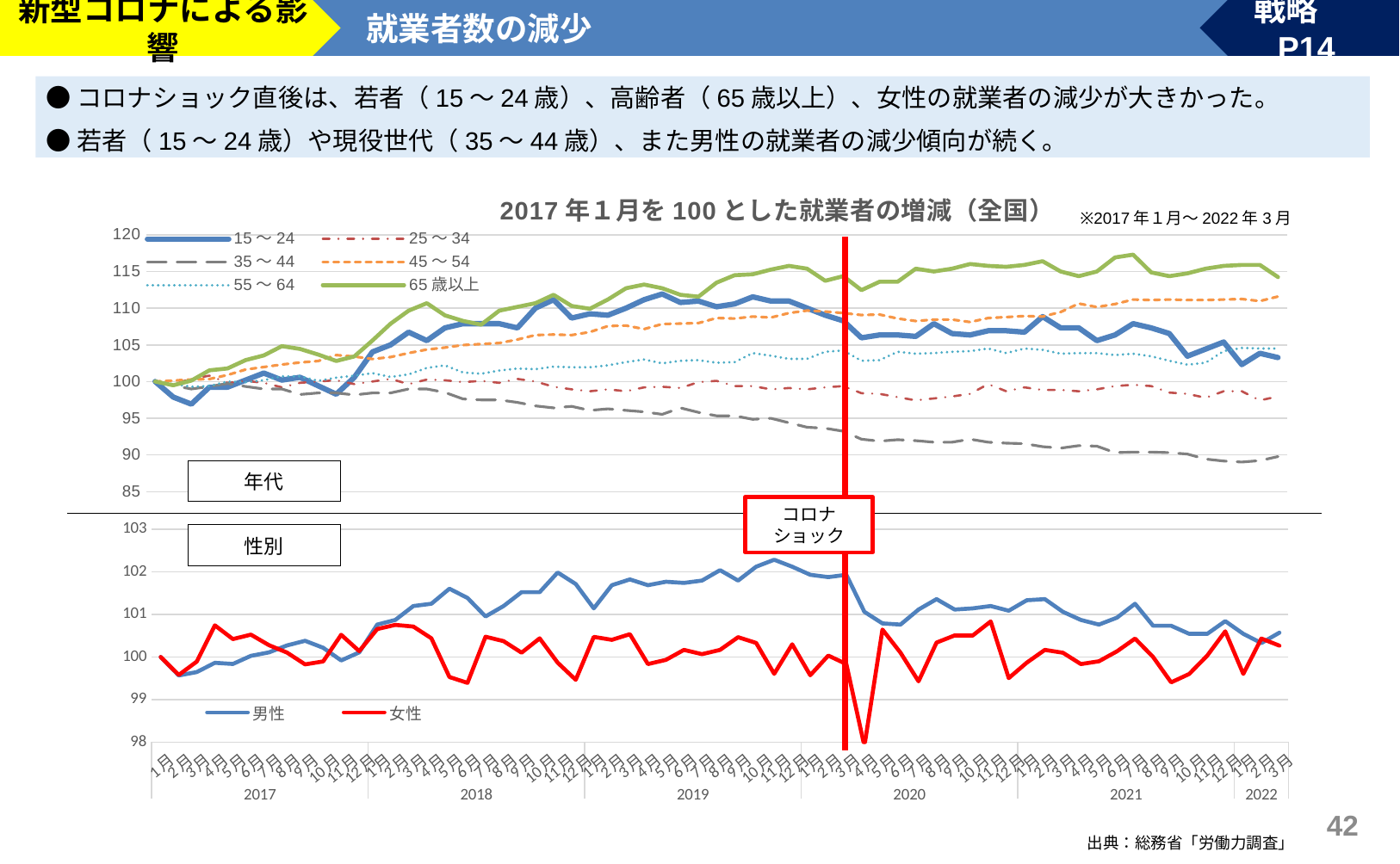

新型コロナによる影響
就業者数の減少
戦略　P14
●コロナショック直後は、若者（15～24歳）、高齢者（65歳以上）、女性の就業者の減少が大きかった。
●若者（15～24歳）や現役世代（35～44歳）、また男性の就業者の減少傾向が続く。

### Chart: 2017年１月を100とした就業者の増減（全国）

| Category | 15～24 | 25～34 | 35～44 | 45～54 | 55～64 | 65歳以上 |
|---|---|---|---|---|---|---|
| 1月 | 100.0 | 100.0 | 100.0 | 100.0 | 100.0 | 100.0 |
| 2月 | 97.88461538461539 | 99.64601769911503 | 99.45836154366961 | 100.13623978201636 | 99.64726631393297 | 99.49174078780177 |
| 3月 | 96.92307692307692 | 100.35398230088495 | 98.9844278943805 | 100.2724795640327 | 99.29453262786596 | 100.12706480304956 |
| 4月 | 99.23076923076923 | 100.79646017699116 | 99.322951929587 | 100.34059945504087 | 99.38271604938271 | 101.52477763659466 |
| 5月 | 99.23076923076923 | 99.82300884955752 | 99.7291807718348 | 100.88555858310626 | 100.0 | 101.77890724269378 |
| 6月 | 100.1923076923077 | 100.08849557522123 | 99.322951929587 | 101.63487738419619 | 99.91181657848325 | 102.92249047013978 |
| 7月 | 101.15384615384615 | 99.82300884955752 | 98.9844278943805 | 101.97547683923706 | 100.1763668430335 | 103.55781448538754 |
| 8月 | 100.1923076923077 | 99.20353982300884 | 98.9844278943805 | 102.31607629427792 | 100.70546737213404 | 104.82846251588309 |
| 9月 | 100.57692307692308 | 99.82300884955752 | 98.2396750169262 | 102.58855585831064 | 100.70546737213404 | 104.44726810673444 |
| 10月 | 99.42307692307692 | 100.0 | 98.4427894380501 | 102.79291553133515 | 100.08818342151675 | 103.6848792884371 |
| 11月 | 98.26923076923076 | 100.17699115044248 | 98.4427894380501 | 103.61035422343323 | 100.52910052910053 | 102.79542566709021 |
| 12月 | 100.57692307692308 | 99.64601769911503 | 98.1719702098849 | 103.4059945504087 | 100.79365079365078 | 103.43074968233799 |
| 1月 | 104.03846153846155 | 100.0 | 98.4427894380501 | 103.06539509536785 | 101.14638447971782 | 105.59085133418043 |
| 2月 | 105.0 | 100.35398230088495 | 98.4427894380501 | 103.33787465940054 | 100.61728395061729 | 107.87801778907242 |
| 3月 | 106.73076923076923 | 99.64601769911503 | 98.9844278943805 | 103.88283378746594 | 100.97001763668429 | 109.6569250317662 |
| 4月 | 105.57692307692308 | 100.2654867256637 | 98.9844278943805 | 104.35967302452316 | 101.85185185185186 | 110.67344345616263 |
| 5月 | 107.3076923076923 | 100.17699115044248 | 98.51049424509141 | 104.63215258855585 | 102.20458553791887 | 109.02160101651843 |
| 6月 | 107.88461538461537 | 99.91150442477877 | 97.6303317535545 | 104.97275204359673 | 101.23456790123457 | 108.25921219822109 |
| 7月 | 107.88461538461537 | 100.08849557522123 | 97.49492213947191 | 105.10899182561309 | 101.05820105820106 | 107.75095298602287 |
| 8月 | 107.88461538461537 | 99.82300884955752 | 97.49492213947191 | 105.24523160762942 | 101.49911816578484 | 109.6569250317662 |
| 9月 | 107.3076923076923 | 100.35398230088495 | 97.1563981042654 | 105.72207084468666 | 101.7636684303351 | 110.16518424396442 |
| 10月 | 110.00000000000001 | 100.0 | 96.6824644549763 | 106.33514986376022 | 101.67548500881833 | 110.67344345616263 |
| 11月 | 111.15384615384616 | 99.29203539823008 | 96.4116452268111 | 106.40326975476839 | 102.02821869488537 | 111.81702668360865 |
| 12月 | 108.65384615384615 | 98.93805309734513 | 96.614759647935 | 106.33514986376022 | 101.94003527336861 | 110.29224904701398 |
| 1月 | 109.23076923076923 | 98.67256637168141 | 96.0731211916046 | 106.74386920980928 | 101.94003527336861 | 109.9110546378653 |
| 2月 | 109.03846153846153 | 98.93805309734513 | 96.2762356127285 | 107.56130790190737 | 102.20458553791887 | 111.18170266836087 |
| 3月 | 110.00000000000001 | 98.67256637168141 | 96.0731211916046 | 107.62942779291554 | 102.64550264550265 | 112.70648030495553 |
| 4月 | 111.15384615384616 | 99.20353982300884 | 95.87000677048071 | 107.15258855585832 | 102.99823633156966 | 113.21473951715375 |
| 5月 | 111.92307692307692 | 99.29203539823008 | 95.53148273527421 | 107.83378746594006 | 102.46913580246914 | 112.70648030495553 |
| 6月 | 110.76923076923077 | 99.11504424778761 | 96.4116452268111 | 107.90190735694823 | 102.82186948853615 | 111.81702668360865 |
| 7月 | 110.96153846153847 | 99.91150442477877 | 95.8023019634394 | 107.97002724795641 | 102.91005291005291 | 111.56289707750953 |
| 8月 | 110.19230769230771 | 100.08849557522123 | 95.3283683141503 | 108.65122615803816 | 102.5573192239859 | 113.46886912325287 |
| 9月 | 110.57692307692308 | 99.38053097345133 | 95.3283683141503 | 108.58310626702999 | 102.64550264550265 | 114.4853875476493 |
| 10月 | 111.53846153846155 | 99.38053097345133 | 94.8544346648612 | 108.85558583106267 | 103.88007054673723 | 114.61245235069886 |
| 11月 | 110.96153846153847 | 98.93805309734513 | 94.9898442789438 | 108.71934604904632 | 103.52733686067019 | 115.24777636594663 |
| 12月 | 110.96153846153847 | 99.11504424778761 | 94.38050101557211 | 109.33242506811989 | 103.08641975308642 | 115.75603557814485 |
| 1月 | 110.00000000000001 | 98.93805309734513 | 93.77115775220041 | 109.67302452316076 | 103.08641975308642 | 115.37484116899618 |
| 2月 | 109.03846153846153 | 99.20353982300884 | 93.6357481381178 | 109.53678474114442 | 104.05643738977074 | 113.72299872935197 |
| 3月 | 108.26923076923076 | 99.38053097345133 | 93.22951929587 | 109.33242506811989 | 104.23280423280423 | 114.35832274459973 |
| 4月 | 105.96153846153847 | 98.4070796460177 | 92.14624238320921 | 109.0599455040872 | 102.82186948853615 | 112.45235069885642 |
| 5月 | 106.34615384615384 | 98.31858407079646 | 91.87542315504402 | 109.12806539509536 | 102.91005291005291 | 113.59593392630241 |
| 6月 | 106.34615384615384 | 97.87610619469027 | 92.0785375761679 | 108.58310626702999 | 104.05643738977074 | 113.59593392630241 |
| 7月 | 106.15384615384616 | 97.43362831858407 | 91.9431279620853 | 108.2425068119891 | 103.79188712522046 | 115.37484116899618 |
| 8月 | 107.88461538461537 | 97.69911504424779 | 91.74001354096141 | 108.44686648501363 | 103.88007054673723 | 114.99364675984751 |
| 9月 | 106.53846153846153 | 97.96460176991151 | 91.74001354096141 | 108.44686648501363 | 104.05643738977074 | 115.37484116899618 |
| 10月 | 106.34615384615384 | 98.31858407079646 | 92.14624238320921 | 108.10626702997274 | 104.14462081128748 | 116.01016518424396 |
| 11月 | 106.92307692307692 | 99.64601769911503 | 91.74001354096141 | 108.65122615803816 | 104.4973544973545 | 115.75603557814485 |
| 12月 | 106.92307692307692 | 98.67256637168141 | 91.60460392687881 | 108.7874659400545 | 103.88007054673723 | 115.62897077509531 |
| 1月 | 106.73076923076923 | 99.20353982300884 | 91.53689911983751 | 108.92370572207084 | 104.4973544973545 | 115.88310038119441 |
| 2月 | 108.84615384615384 | 98.8495575221239 | 91.13067027758972 | 108.85558583106267 | 104.32098765432099 | 116.39135959339264 |
| 3月 | 107.3076923076923 | 98.8495575221239 | 90.92755585646582 | 109.46866485013625 | 103.79188712522046 | 114.99364675984751 |
| 4月 | 107.3076923076923 | 98.67256637168141 | 91.26607989167232 | 110.62670299727519 | 103.88007054673723 | 114.35832274459973 |
| 5月 | 105.57692307692308 | 98.93805309734513 | 91.19837508463101 | 110.14986376021798 | 103.88007054673723 | 114.99364675984751 |
| 6月 | 106.34615384615384 | 99.38053097345133 | 90.3182125930941 | 110.55858310626702 | 103.61552028218695 | 116.89961880559085 |
| 7月 | 107.88461538461537 | 99.5575221238938 | 90.38591740013541 | 111.1716621253406 | 103.79188712522046 | 117.28081321473951 |
| 8月 | 107.3076923076923 | 99.38053097345133 | 90.38591740013541 | 111.10354223433244 | 103.43915343915344 | 114.86658195679797 |
| 9月 | 106.53846153846153 | 98.49557522123894 | 90.3182125930941 | 111.1716621253406 | 102.82186948853615 | 114.35832274459973 |
| 10月 | 103.46153846153847 | 98.31858407079646 | 90.1150981719702 | 111.10354223433244 | 102.29276895943562 | 114.73951715374841 |
| 11月 | 104.42307692307693 | 97.78761061946902 | 89.43805010155721 | 111.10354223433244 | 102.5573192239859 | 115.37484116899618 |
| 12月 | 105.38461538461539 | 98.67256637168141 | 89.16723087339201 | 111.1716621253406 | 104.14462081128748 | 115.75603557814485 |
| 1月 | 102.30769230769229 | 98.67256637168141 | 89.03182125930941 | 111.23978201634877 | 104.58553791887127 | 115.88310038119441 |
| 2月 | 103.84615384615385 | 97.43362831858407 | 89.23493568043331 | 110.96730245231608 | 104.4973544973545 | 115.88310038119441 |
| 3月 | 103.26923076923077 | 97.96460176991151 | 89.77657413676371 | 111.58038147138964 | 104.4973544973545 | 114.2312579415502 |
※2017年１月～2022年3月
コロナショック

### Chart

| Category | 男性 | 女性 |
|---|---|---|
| 1月 | 100.0 | 100.0 |
| 2月 | 99.56486265977699 | 99.57761351636748 |
| 3月 | 99.64645091106881 | 99.89395546129374 |
| 4月 | 99.8640195811803 | 100.7430997876858 |
| 5月 | 99.83682349741638 | 100.42149631190726 |
| 6月 | 100.02719608376394 | 100.52465897166843 |
| 7月 | 100.10878433505574 | 100.27835768963118 |
| 8月 | 100.27196083763938 | 100.10409437890353 |
| 9月 | 100.38074517269513 | 99.8266897746967 |
| 10月 | 100.21756867011152 | 99.89583333333333 |
| 11月 | 99.9184117487082 | 100.5213764337852 |
| 12月 | 100.10878433505574 | 100.13831258644537 |
| 1月 | 100.76149034539026 | 100.6560773480663 |
| 2月 | 100.87027468044603 | 100.75471698113208 |
| 3月 | 101.19662768561327 | 100.71501532175688 |
| 4月 | 101.25101985314116 | 100.4394861392833 |
| 5月 | 101.60456894207235 | 99.5287781891619 |
| 6月 | 101.38700027196083 | 99.39127494081839 |
| 7月 | 100.95186293173784 | 100.47635250085062 |
| 8月 | 101.19662768561327 | 100.37250253979005 |
| 9月 | 101.52298069078051 | 100.10121457489878 |
| 10月 | 101.52298069078051 | 100.438153016515 |
| 11月 | 101.98531411476748 | 99.86577181208054 |
| 12月 | 101.71335327712809 | 99.46236559139786 |
| 1月 | 101.14223551808539 | 100.47297297297297 |
| 2月 | 101.68615719336415 | 100.40349697377269 |
| 3月 | 101.82213761218384 | 100.53583389149364 |
| 4月 | 101.68615719336415 | 99.83344437041973 |
| 5月 | 101.76774544465597 | 99.93326659993326 |
| 6月 | 101.74054936089203 | 100.1669449081803 |
| 7月 | 101.7949415284199 | 100.06666666666666 |
| 8月 | 102.03970628229536 | 100.16655562958027 |
| 9月 | 101.7949415284199 | 100.46558031260393 |
| 10月 | 102.12129453358716 | 100.33101621979476 |
| 11月 | 102.2844710361708 | 99.60409105905642 |
| 12月 | 102.12129453358716 | 100.29811195760186 |
| 1月 | 101.93092194723961 | 99.57067371202115 |
| 2月 | 101.87652977971172 | 100.03316749585407 |
| 3月 | 101.93092194723961 | 99.83421750663129 |
| 4月 | 101.06064726679358 | 97.9076718698107 |
| 5月 | 100.7886864291542 | 100.64450474898237 |
| 6月 | 100.76149034539026 | 100.10111223458038 |
| 7月 | 101.11503943432145 | 99.42760942760943 |
| 8月 | 101.3598041881969 | 100.3386386725364 |
| 9月 | 101.11503943432145 | 100.50624367195411 |
| 10月 | 101.14223551808539 | 100.50369375419746 |
| 11月 | 101.19662768561327 | 100.83528232542601 |
| 12月 | 101.08784335055752 | 99.50298210735586 |
| 1月 | 101.33260810443296 | 99.86679986679987 |
| 2月 | 101.3598041881969 | 100.16672224074692 |
| 3月 | 101.06064726679358 | 100.09986684420772 |
| 4月 | 100.87027468044603 | 99.83372131692717 |
| 5月 | 100.76149034539026 | 99.90006662225184 |
| 6月 | 100.9246668479739 | 100.13337779259753 |
| 7月 | 101.25101985314116 | 100.43290043290042 |
| 8月 | 100.73429426162632 | 100.0 |
| 9月 | 100.73429426162632 | 99.40318302387267 |
| 10月 | 100.54392167527877 | 99.59973315543695 |
| 11月 | 100.54392167527877 | 100.03348961821837 |
| 12月 | 100.84307859668206 | 100.60261131570137 |
| 1月 | 100.54392167527877 | 99.60066555740433 |
| 2月 | 100.32635300516726 | 100.43434680922152 |
| 3月 | 100.5711177590427 | 100.26613439787093 |
42
出典：総務省「労働力調査」